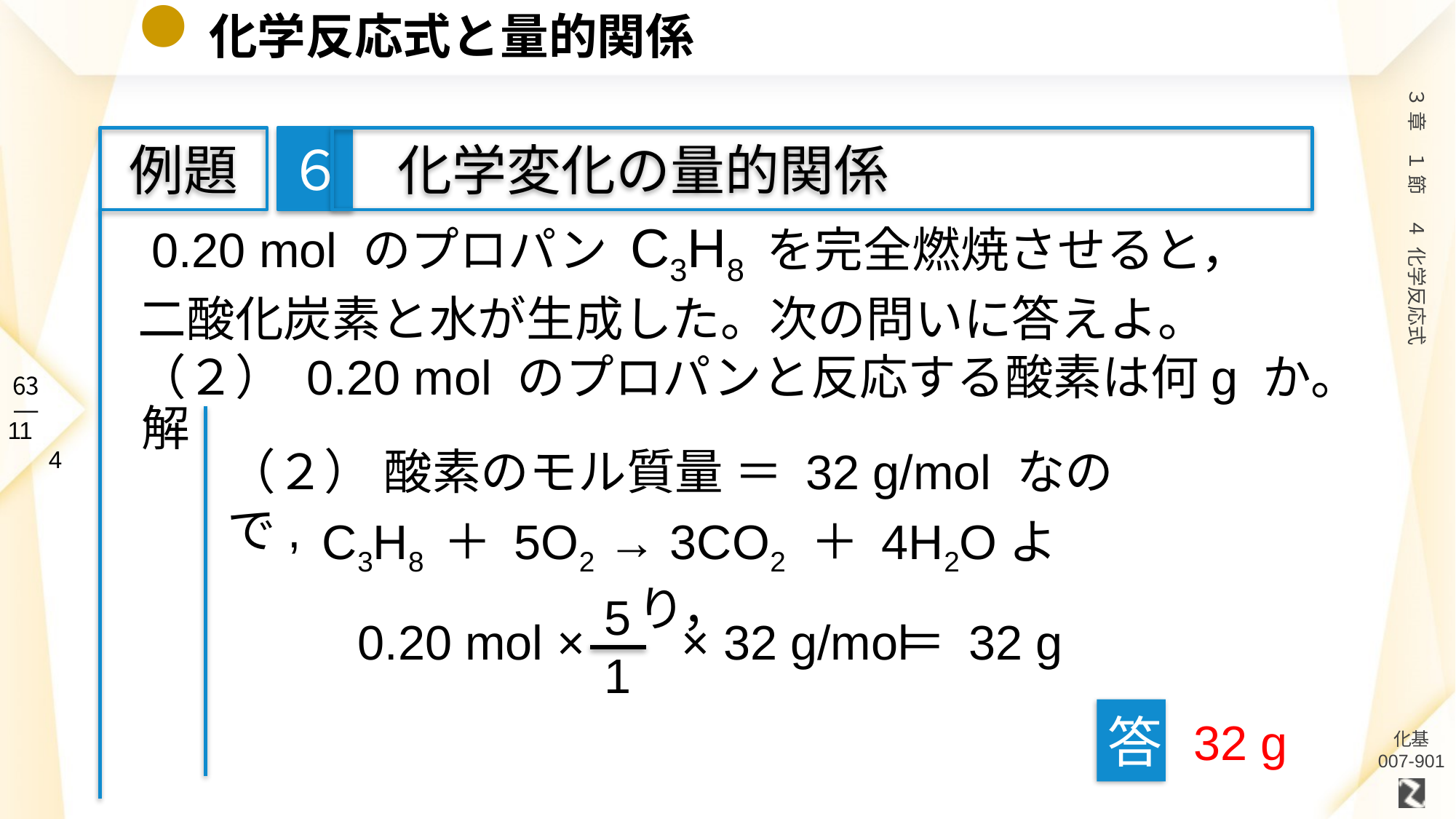

# 化学反応式と量的関係
６
例題
　化学変化の量的関係
 0.20 mol のプロパン C3H8 を完全燃焼させると，
二酸化炭素と水が生成した。次の問いに答えよ。
（２） 0.20 mol のプロパンと反応する酸素は何g か。
解
（２） 酸素のモル質量 ＝ 32 g/mol なので,
C3H8 ＋ 5O2 → 3CO2 ＋ 4H2Oより，
5
1
0.20 mol × 　 × 32 g/mol
＝ 32 g
答
32 g